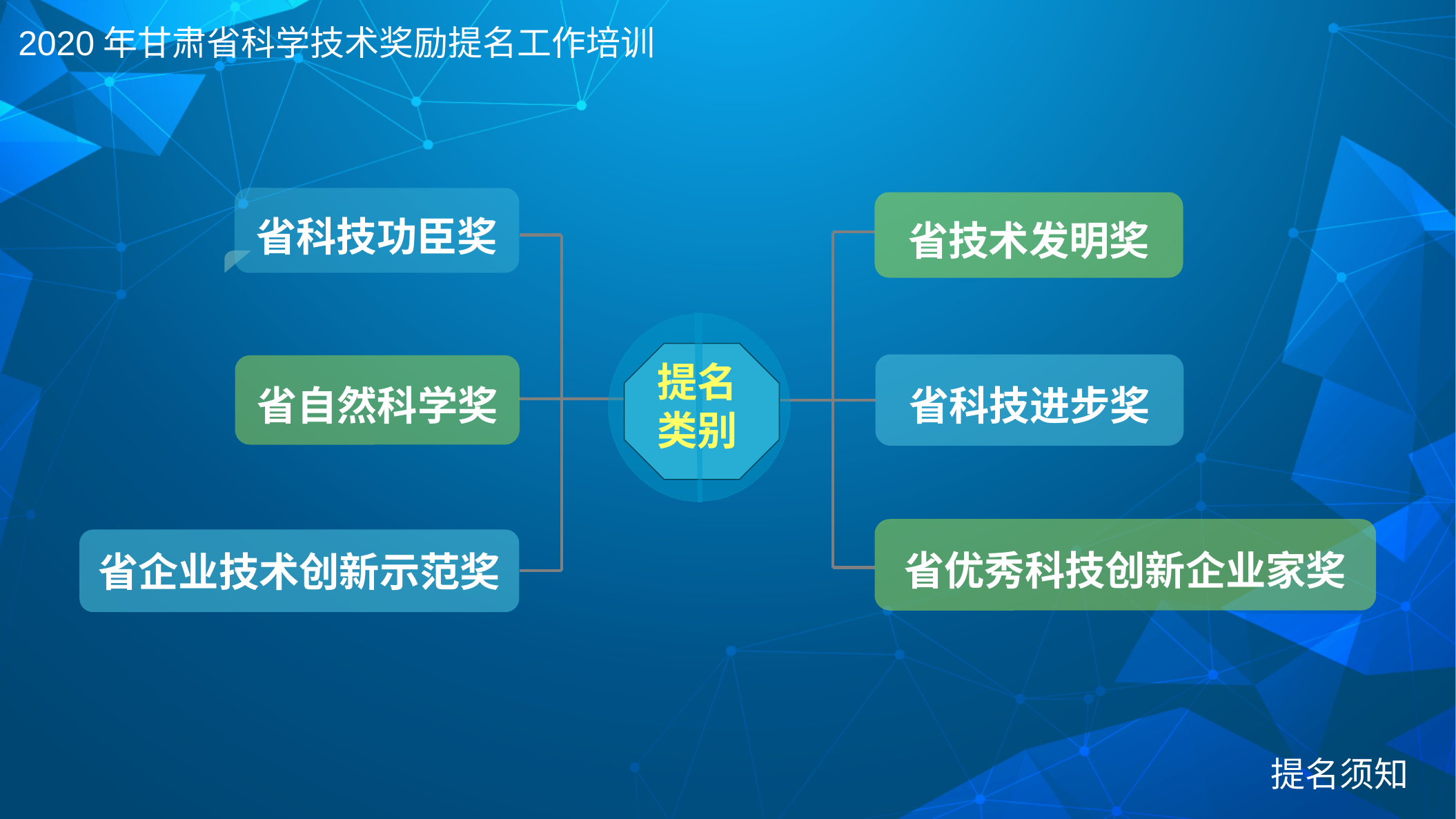

2020年甘肃省科学技术奖励提名工作培训
省科技功臣奖
省技术发明奖

提名
类别

省科技进步奖
省自然科学奖
省优秀科技创新企业家奖
省企业技术创新示范奖
提名须知